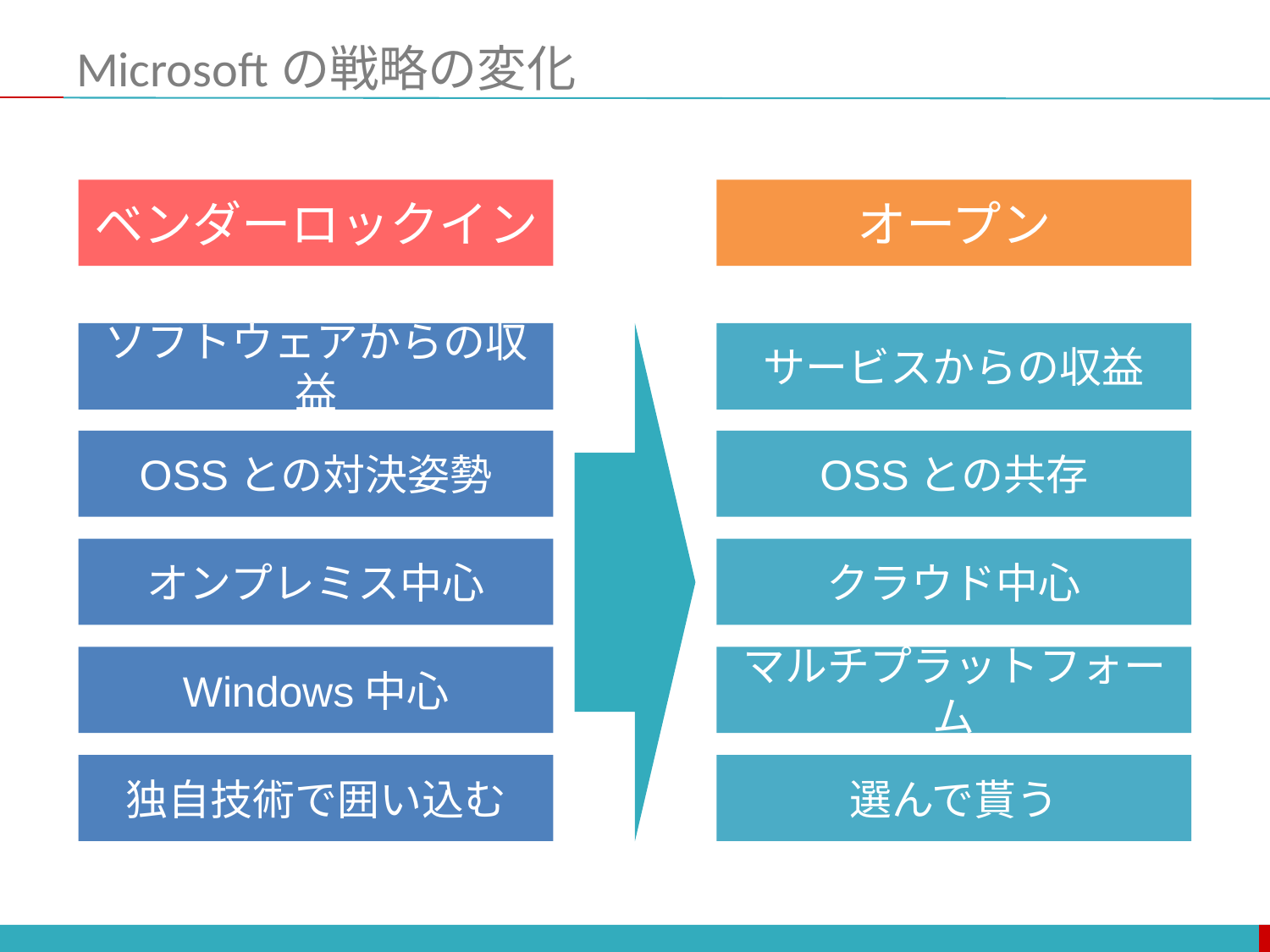

# Microsoftの戦略の変化
ベンダーロックイン
オープン
ソフトウェアからの収益

サービスからの収益
OSSとの対決姿勢
OSSとの共存
オンプレミス中心
クラウド中心
Windows中心
マルチプラットフォーム
独自技術で囲い込む
選んで貰う